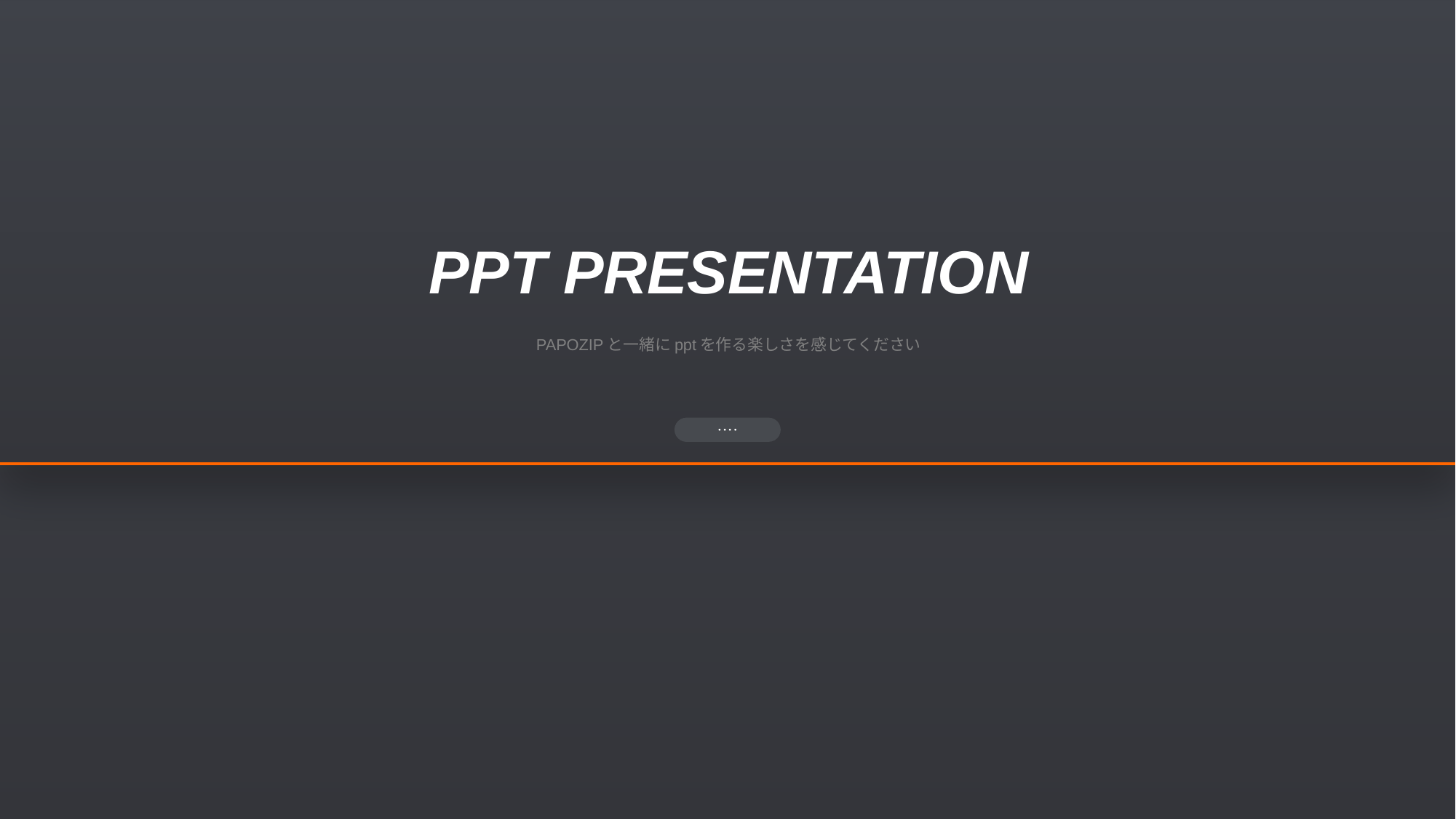

PPT PRESENTATION
PAPOZIPと一緒にpptを作る楽しさを感じてください
●  ●  ●  ●